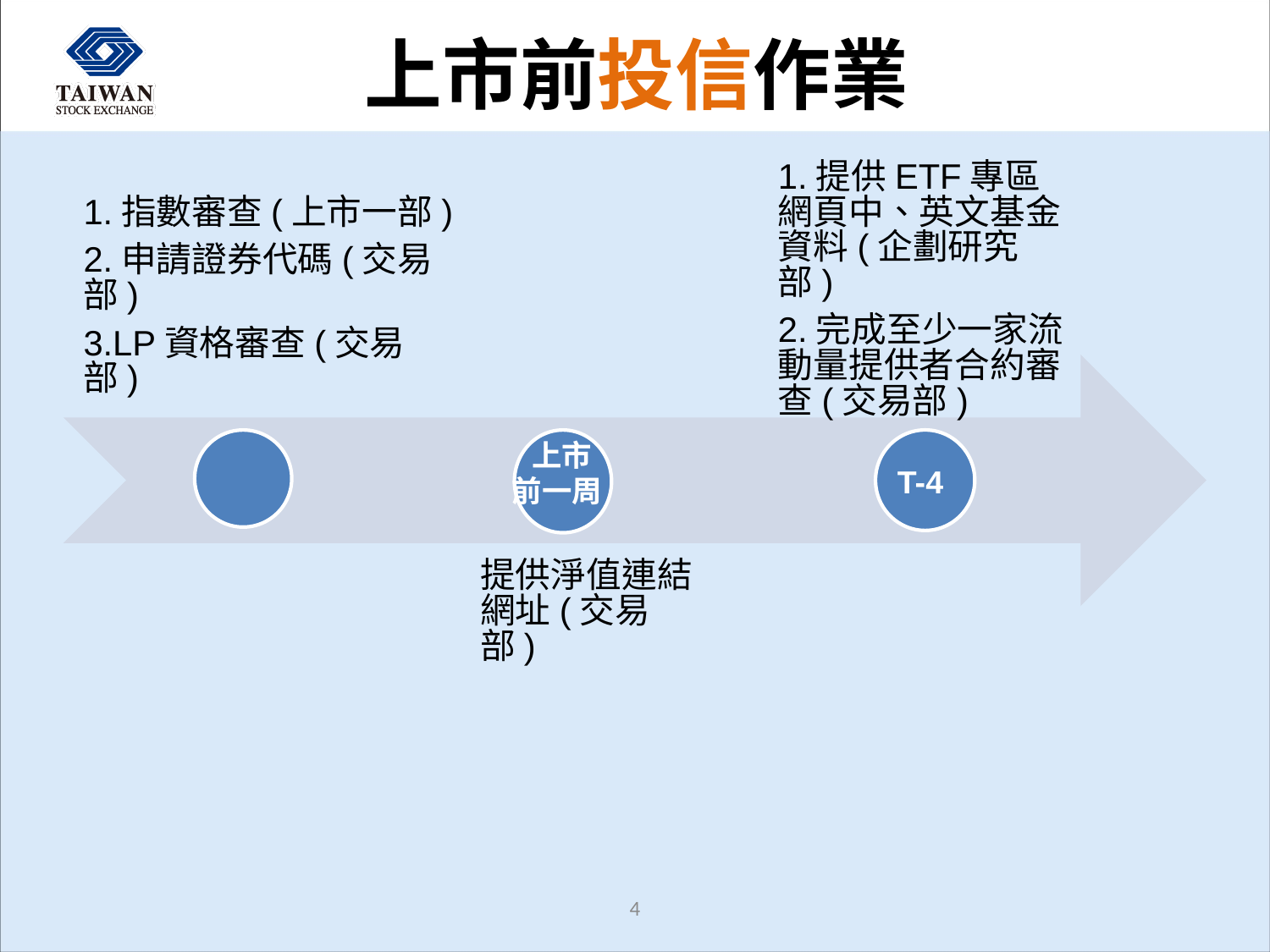

# 上市前投信作業
1.指數審查(上市一部)
2.申請證券代碼(交易部)
3.LP資格審查(交易部)
提供淨值連結網址(交易部)
1.提供ETF專區網頁中、英文基金資料(企劃研究部)
2.完成至少一家流動量提供者合約審查(交易部)
上市
前一周
T-4
4